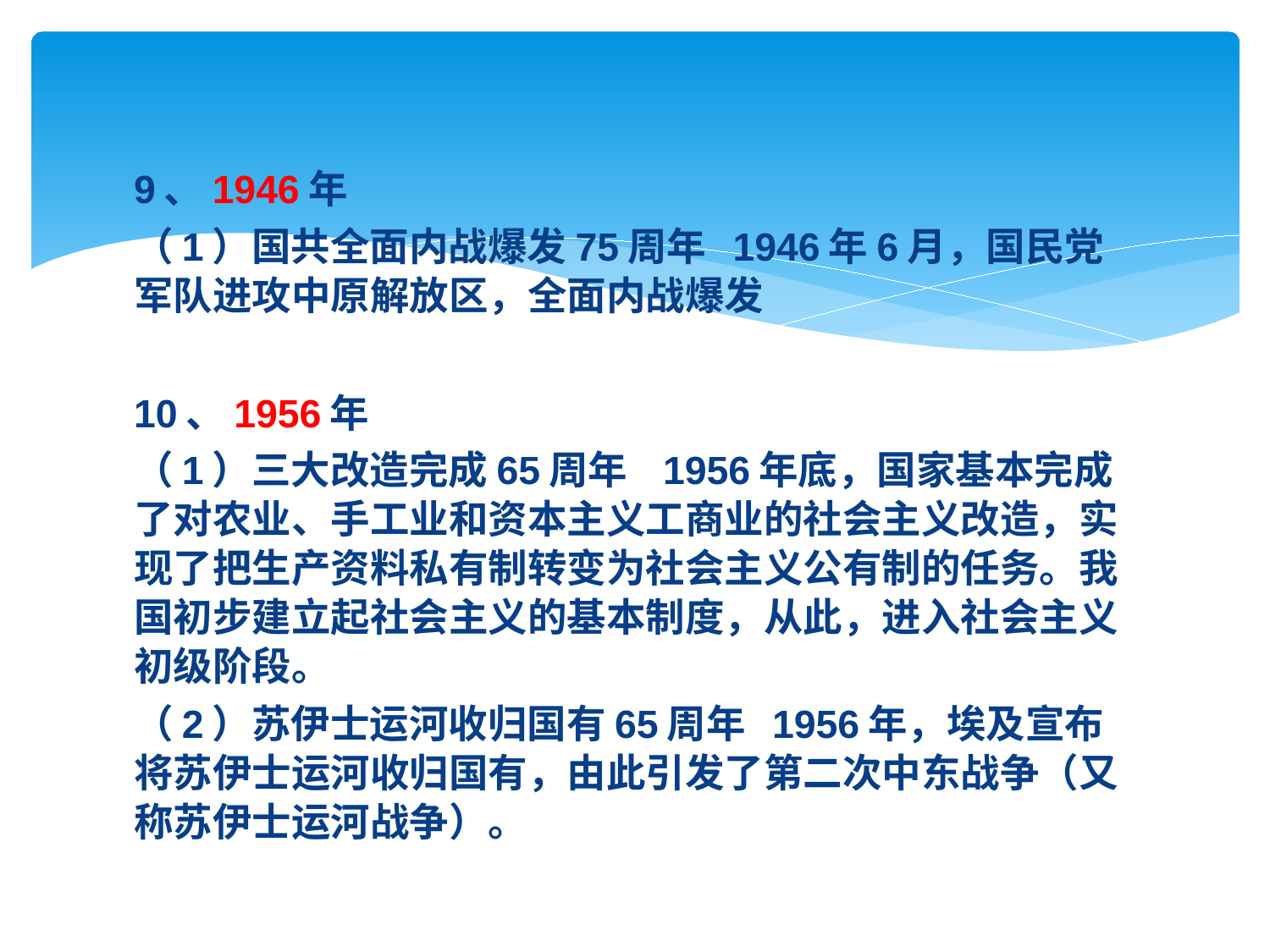

#
9、1946年
（1）国共全面内战爆发75周年  1946年6月，国民党军队进攻中原解放区，全面内战爆发

10、1956年
（1）三大改造完成65周年   1956年底，国家基本完成了对农业、手工业和资本主义工商业的社会主义改造，实现了把生产资料私有制转变为社会主义公有制的任务。我国初步建立起社会主义的基本制度，从此，进入社会主义初级阶段。
（2）苏伊士运河收归国有65周年  1956年，埃及宣布将苏伊士运河收归国有，由此引发了第二次中东战争（又称苏伊士运河战争）。